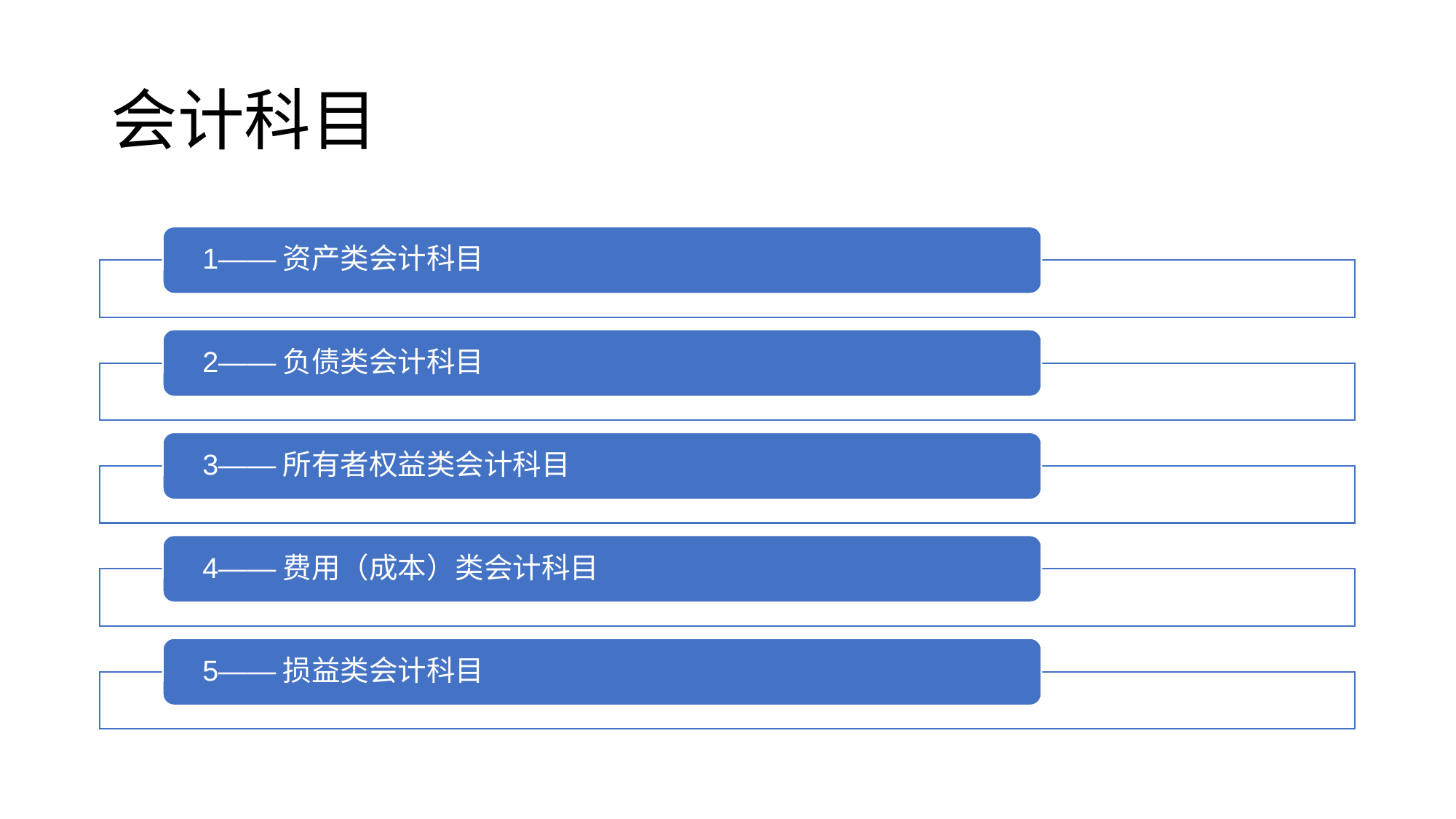

# 会计科目
1——资产类会计科目
2——负债类会计科目
3——所有者权益类会计科目
4——费用（成本）类会计科目
5——损益类会计科目